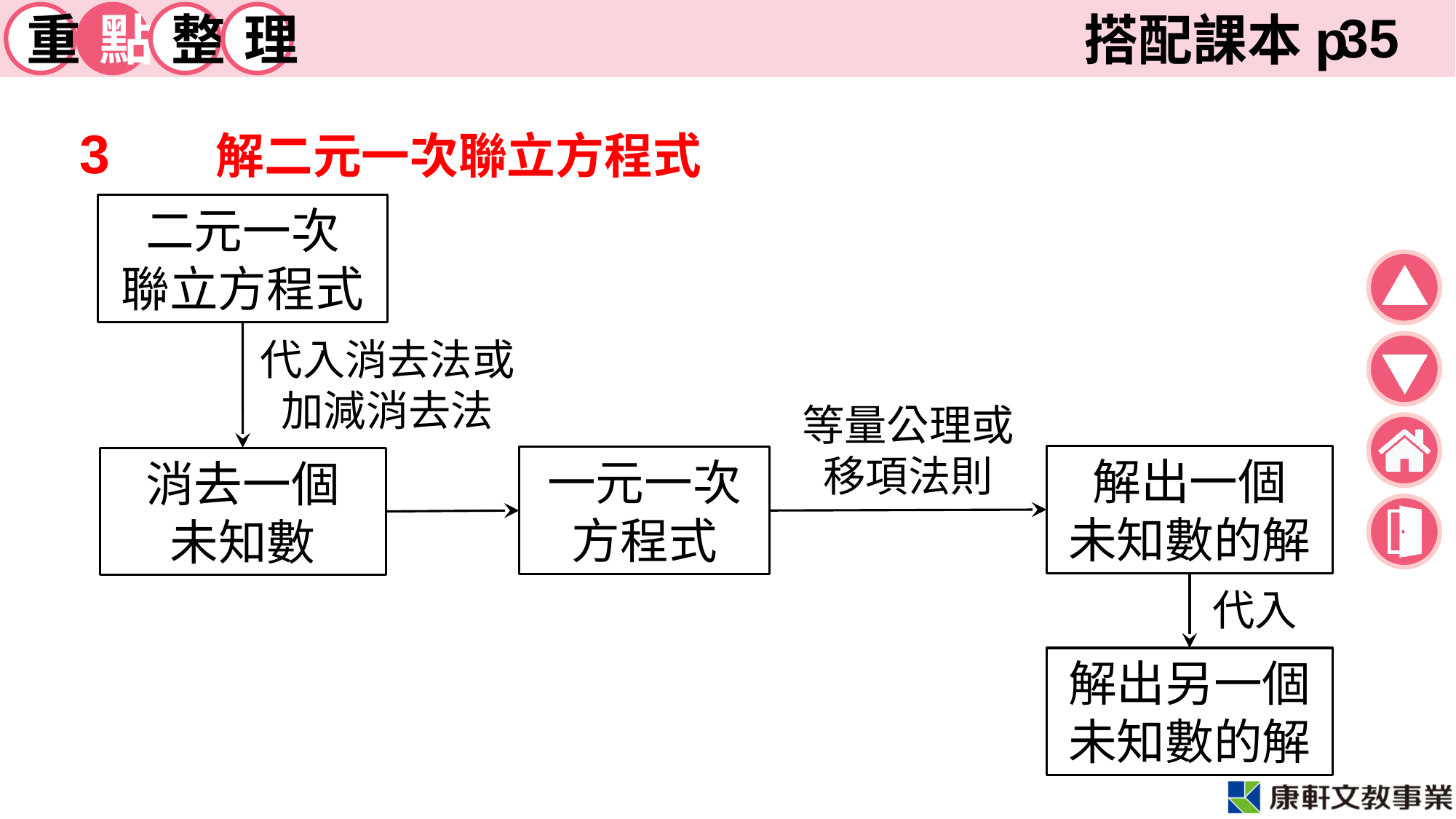

35
3	解二元一次聯立方程式

二元一次
聯立方程式
代入消去法或
加減消去法
等量公理或
移項法則
解出一個
未知數的解
一元一次
方程式
消去一個
未知數
代入
解出另一個
未知數的解